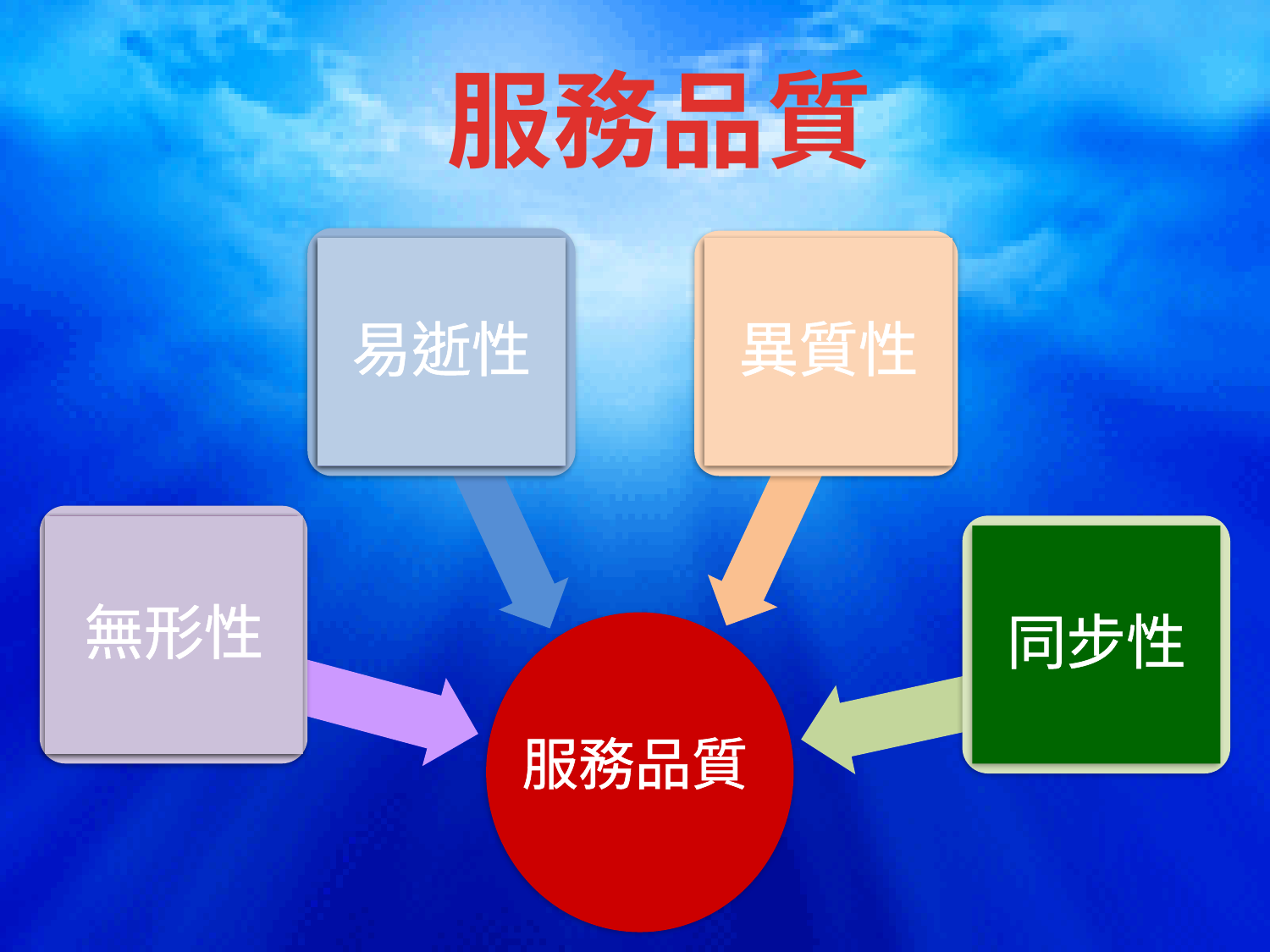

服務品質

易逝性
易逝性
易逝性
異質性
異質性

無形性
無形性
無形性
同步性

服務品質